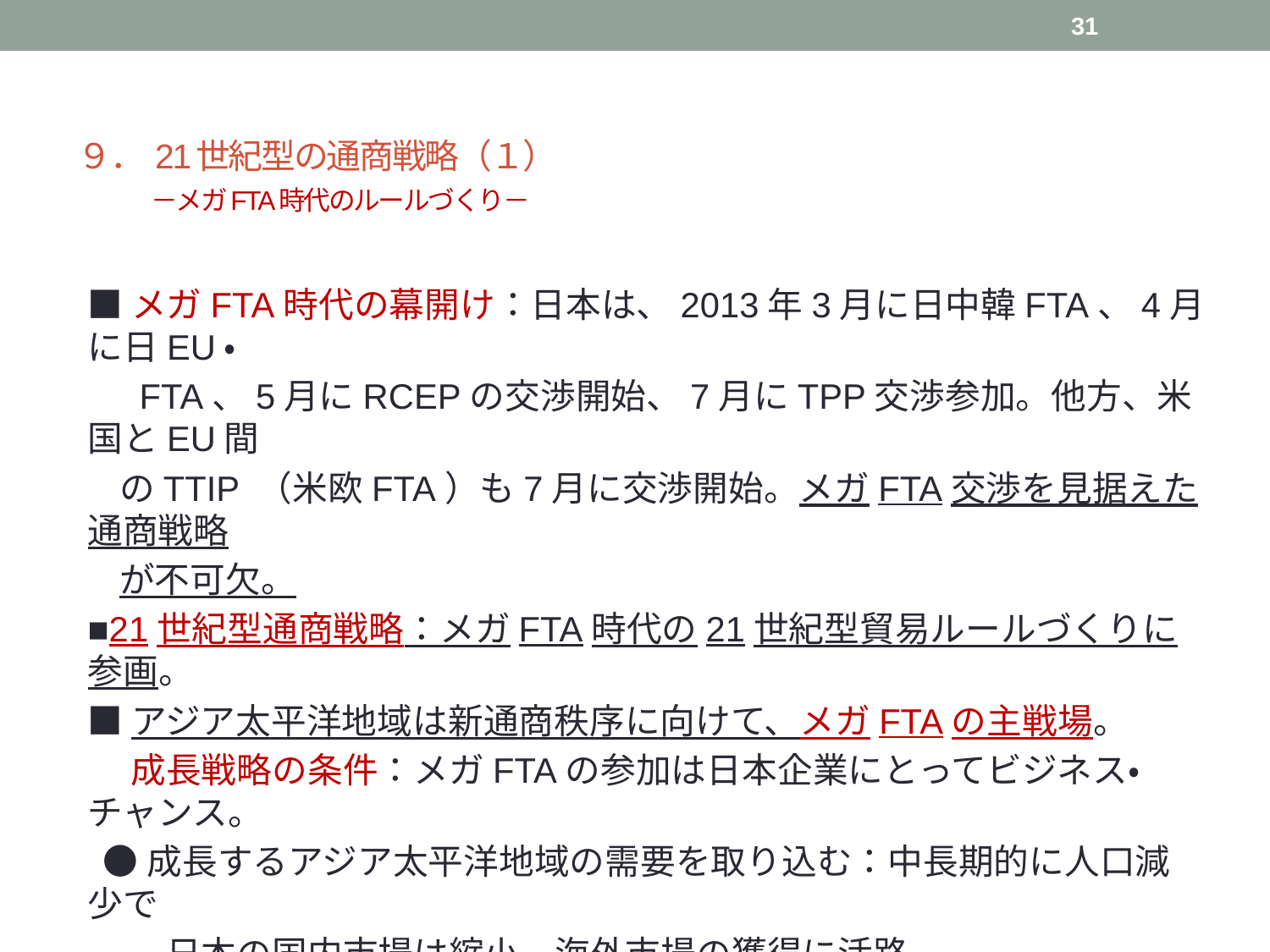

31
# ９． 21世紀型の通商戦略（１） 　　 －メガFTA時代のルールづくり－
■メガFTA時代の幕開け：日本は、2013年3月に日中韓FTA、4月に日EU・
　 FTA、5月にRCEPの交渉開始、7月にTPP交渉参加。他方、米国とEU間
   のTTIP （米欧FTA）も7月に交渉開始。メガFTA交渉を見据えた通商戦略
   が不可欠。
■21世紀型通商戦略：メガFTA時代の21世紀型貿易ルールづくりに参画。
■アジア太平洋地域は新通商秩序に向けて、メガFTAの主戦場。
　 成長戦略の条件：メガFTAの参加は日本企業にとってビジネス・チャンス。
  ●成長するアジア太平洋地域の需要を取り込む：中長期的に人口減少で
　　 日本の国内市場は縮小、海外市場の獲得に活路。
  ●21世紀型貿易ルールが確立すれば、グローバル・サプライチェーンの効
      率化が可能。日本を拠点とした国際生産ネットワークの構築も加速。